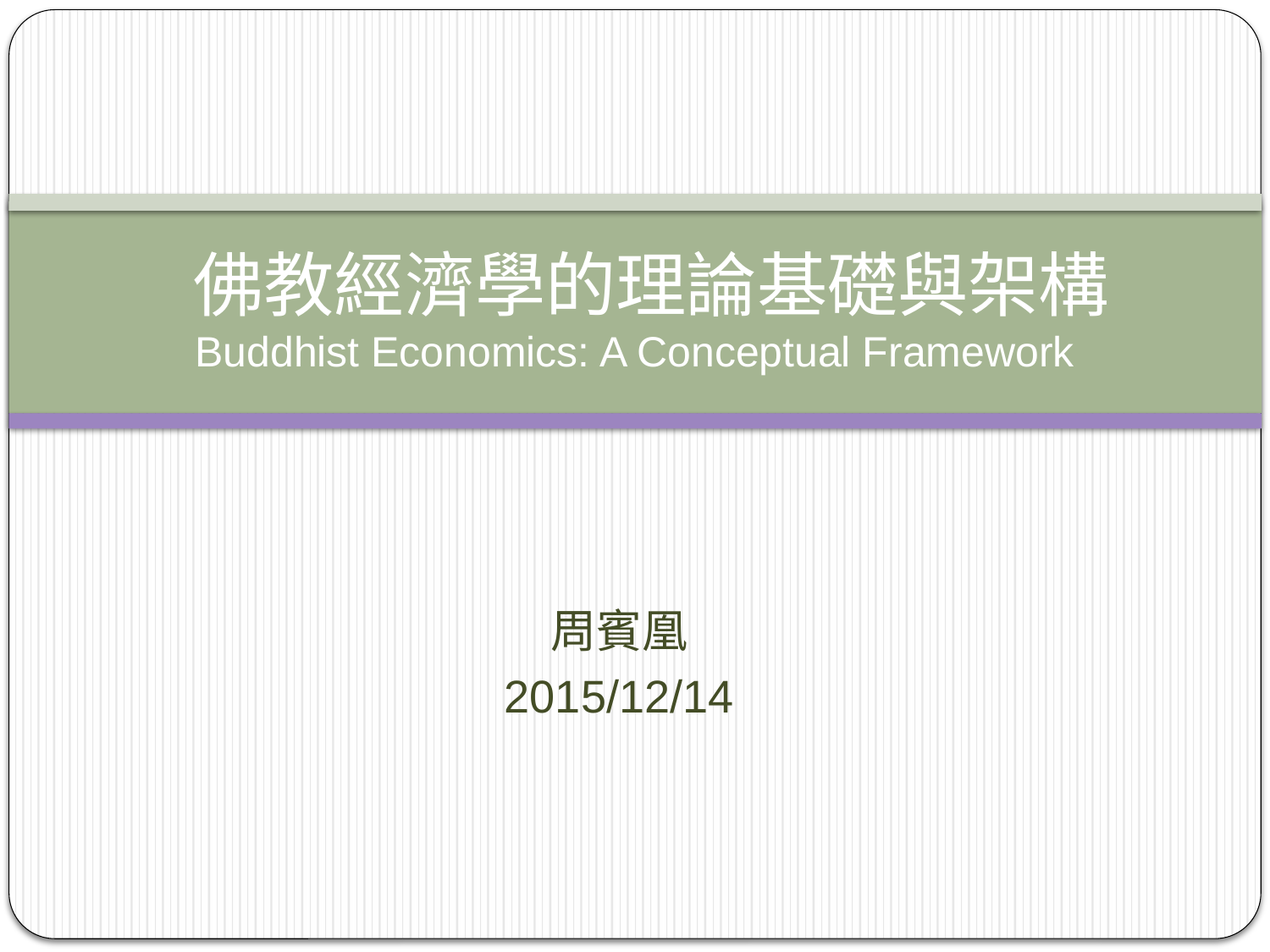

# 佛教經濟學的理論基礎與架構 Buddhist Economics: A Conceptual Framework
周賓凰
2015/12/14